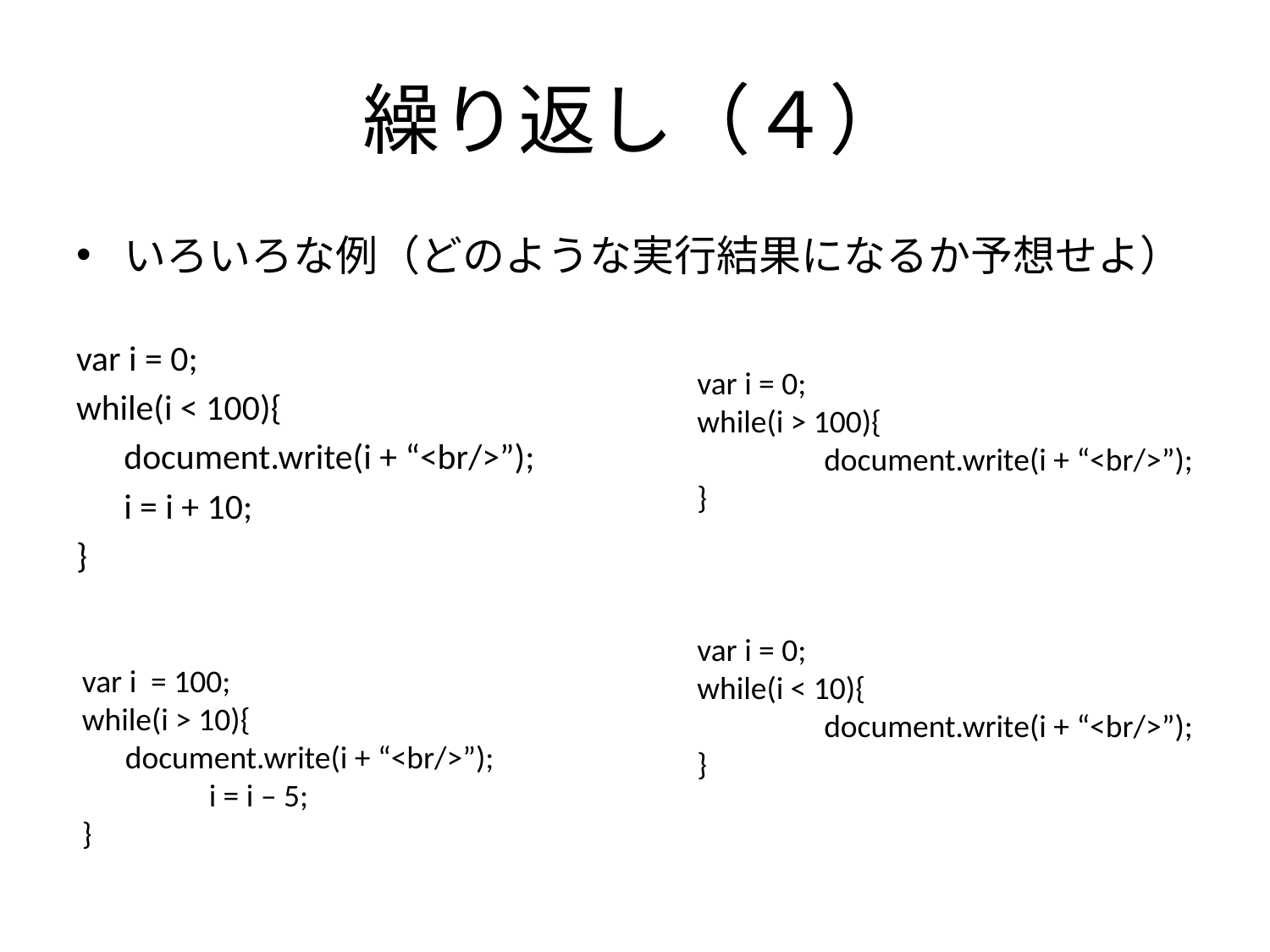

# 繰り返し（４）
いろいろな例（どのような実行結果になるか予想せよ）

var i = 0;
while(i < 100){
	document.write(i + “<br/>”);
	i = i + 10;
}

var i = 0;
while(i > 100){
	document.write(i + “<br/>”);
}

var i = 0;
while(i < 10){
	document.write(i + “<br/>”);
}
var i  = 100;
while(i > 10){
      document.write(i + “<br/>”);
	i = i – 5;
}